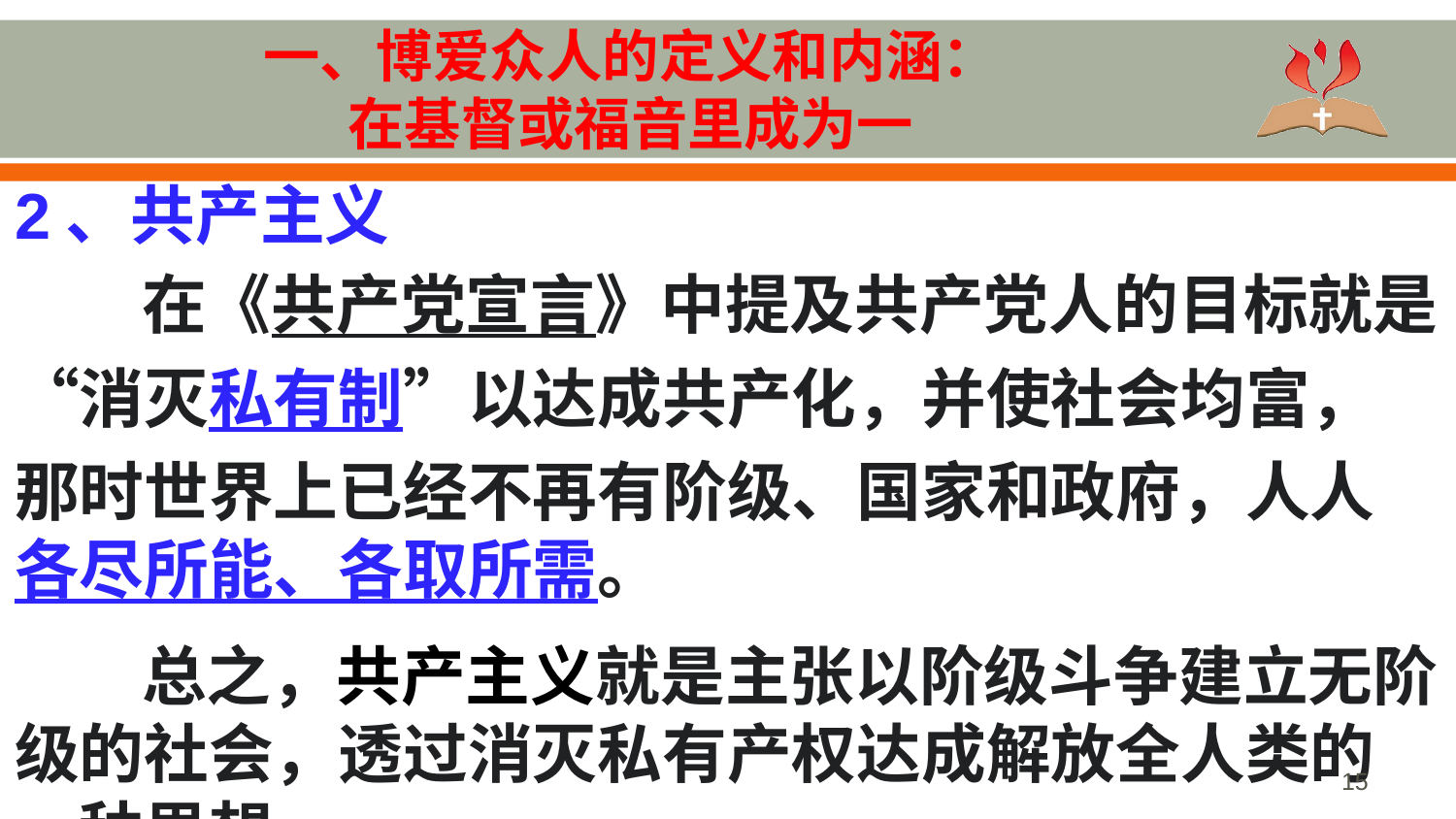

# 一、博爱众人的定义和内涵： 在基督或福音里成为一
2、共产主义
在《共产党宣言》中提及共产党人的目标就是“消灭私有制”以达成共产化，并使社会均富，那时世界上已经不再有阶级、国家和政府，人人各尽所能、各取所需。
总之，共产主义就是主张以阶级斗争建立无阶级的社会，透过消灭私有产权达成解放全人类的一种思想。

15